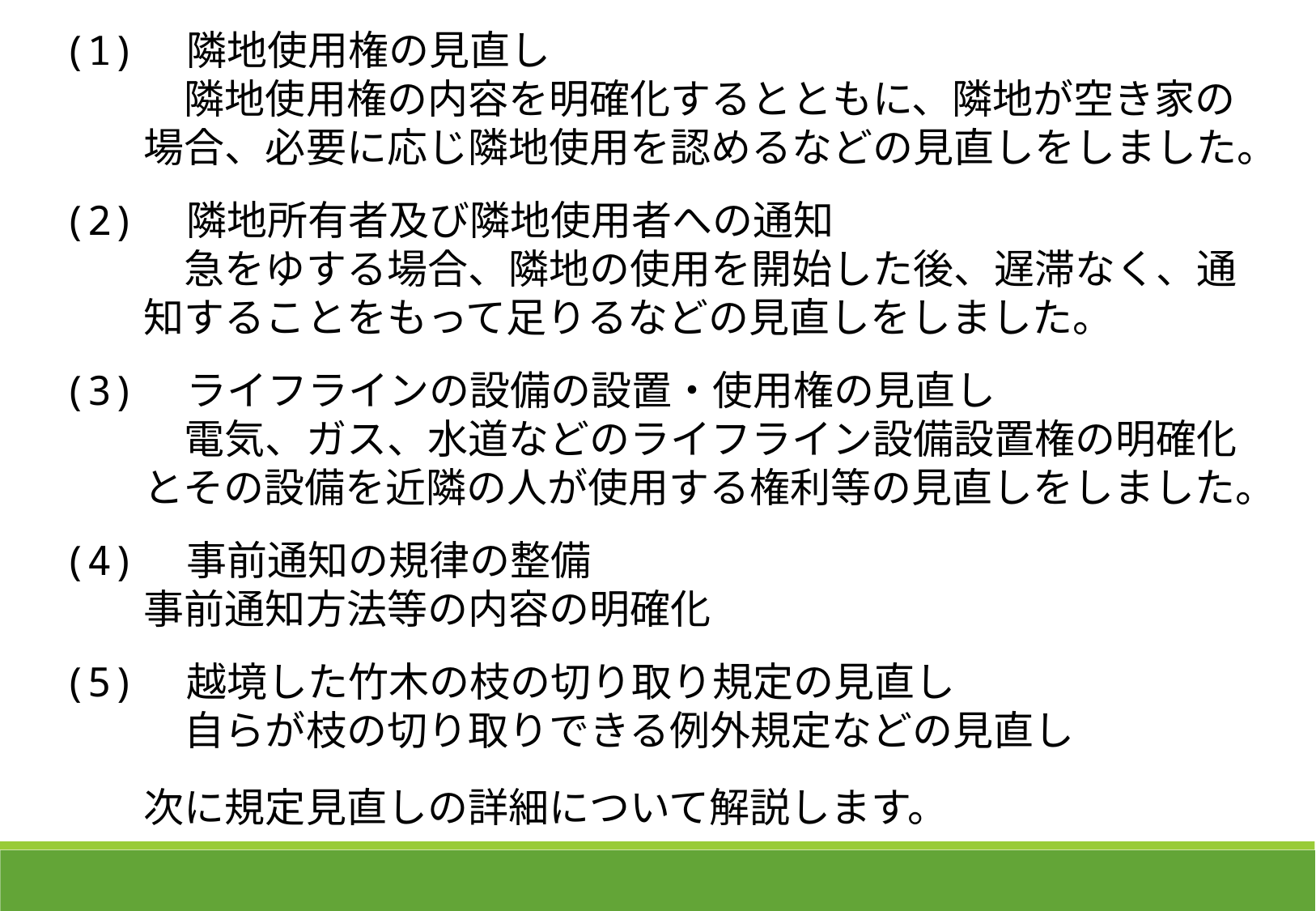

(1)　隣地使用権の見直し
　　　隣地使用権の内容を明確化するとともに、隣地が空き家の
　　場合、必要に応じ隣地使用を認めるなどの見直しをしました。

(2)　隣地所有者及び隣地使用者への通知
　　　急をゆする場合、隣地の使用を開始した後、遅滞なく、通
　　知することをもって足りるなどの見直しをしました。

(3)　ライフラインの設備の設置・使用権の見直し
　　　電気、ガス、水道などのライフライン設備設置権の明確化
　　とその設備を近隣の人が使用する権利等の見直しをしました。

(4)　事前通知の規律の整備
　　事前通知方法等の内容の明確化

(5)　越境した竹木の枝の切り取り規定の見直し
　　　自らが枝の切り取りできる例外規定などの見直し

　　次に規定見直しの詳細について解説します。